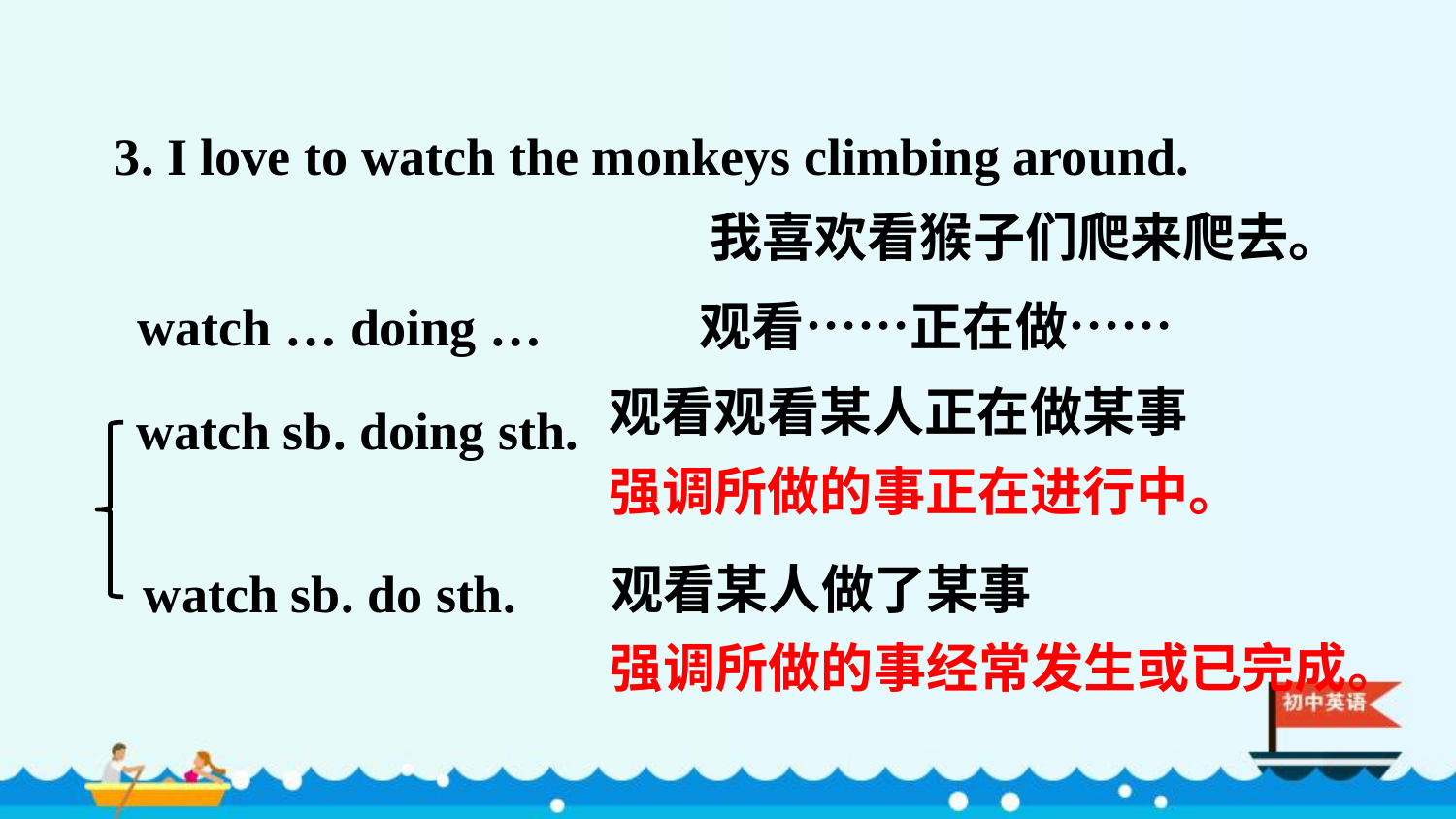

3. I love to watch the monkeys climbing around.
                                                 我喜欢看猴子们爬来爬去。
watch … doing …           观看……正在做……
watch sb. doing sth.
观看观看某人正在做某事

强调所做的事正在进行中。
watch sb. do sth.
观看某人做了某事
强调所做的事经常发生或已完成。